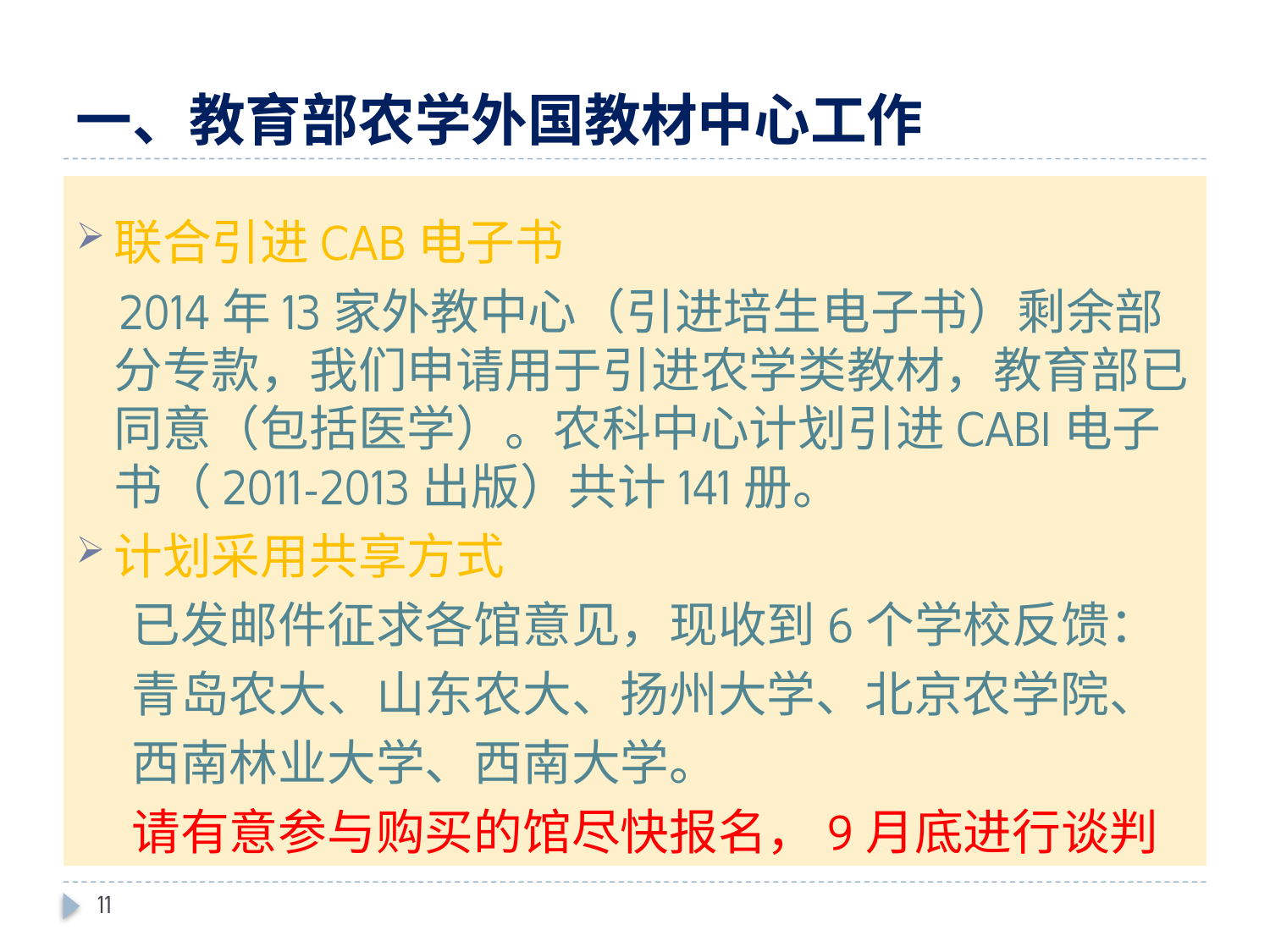

# 一、教育部农学外国教材中心工作

联合引进CAB电子书
   2014年13家外教中心（引进培生电子书）剩余部分专款，我们申请用于引进农学类教材，教育部已同意（包括医学）。农科中心计划引进CABI电子书（2011-2013出版）共计141册。
计划采用共享方式
    已发邮件征求各馆意见，现收到6个学校反馈：
    青岛农大、山东农大、扬州大学、北京农学院、
    西南林业大学、西南大学。
    请有意参与购买的馆尽快报名，9月底进行谈判

11